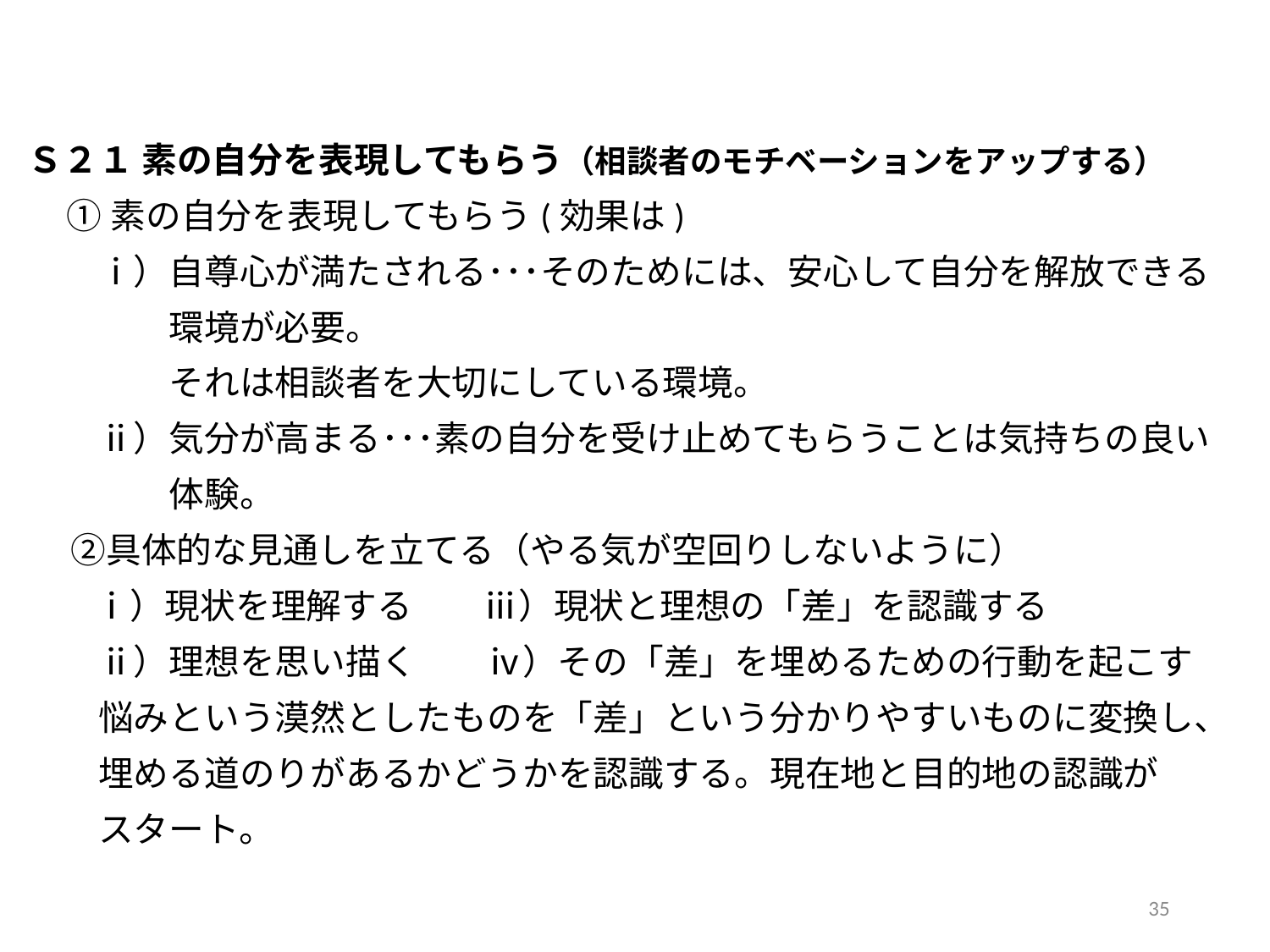

Ｓ２１ 素の自分を表現してもらう（相談者のモチベーションをアップする）
     ①素の自分を表現してもらう(効果は)
　　ⅰ）自尊心が満たされる･･･そのためには、安心して自分を解放できる
　　　　環境が必要。
　　　　それは相談者を大切にしている環境。
　　ⅱ）気分が高まる･･･素の自分を受け止めてもらうことは気持ちの良い
　　　　体験。
　 ②具体的な見通しを立てる（やる気が空回りしないように）
　    ⅰ）現状を理解する　　ⅲ）現状と理想の「差」を認識する
　　ⅱ）理想を思い描く　　ⅳ）その「差」を埋めるための行動を起こす
　　悩みという漠然としたものを「差」という分かりやすいものに変換し、
　　埋める道のりがあるかどうかを認識する。現在地と目的地の認識が
　　スタート。

35